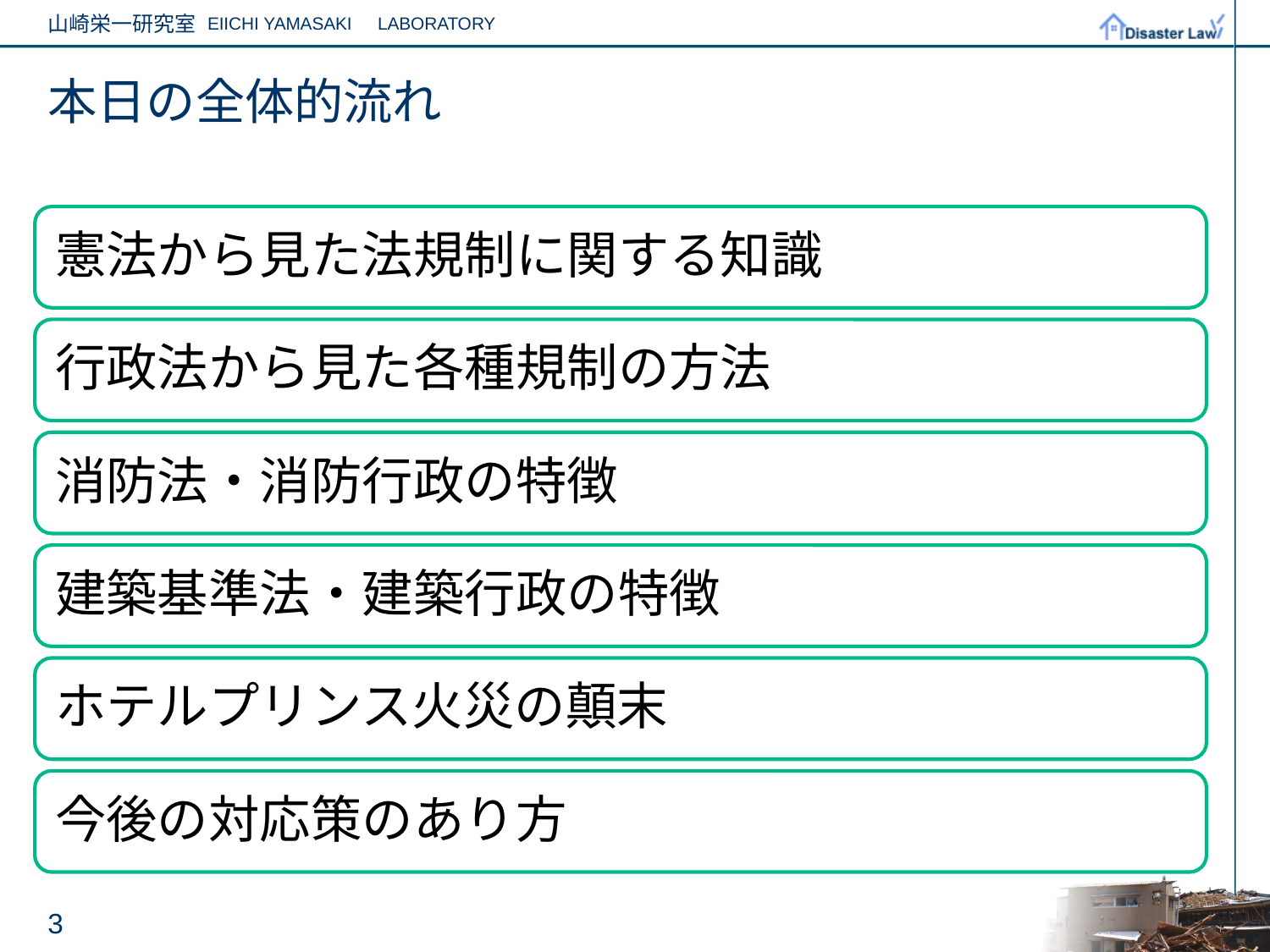

# 本日の全体的流れ
憲法から見た法規制に関する知識
行政法から見た各種規制の方法
消防法・消防行政の特徴
建築基準法・建築行政の特徴
ホテルプリンス火災の顛末
今後の対応策のあり方
3